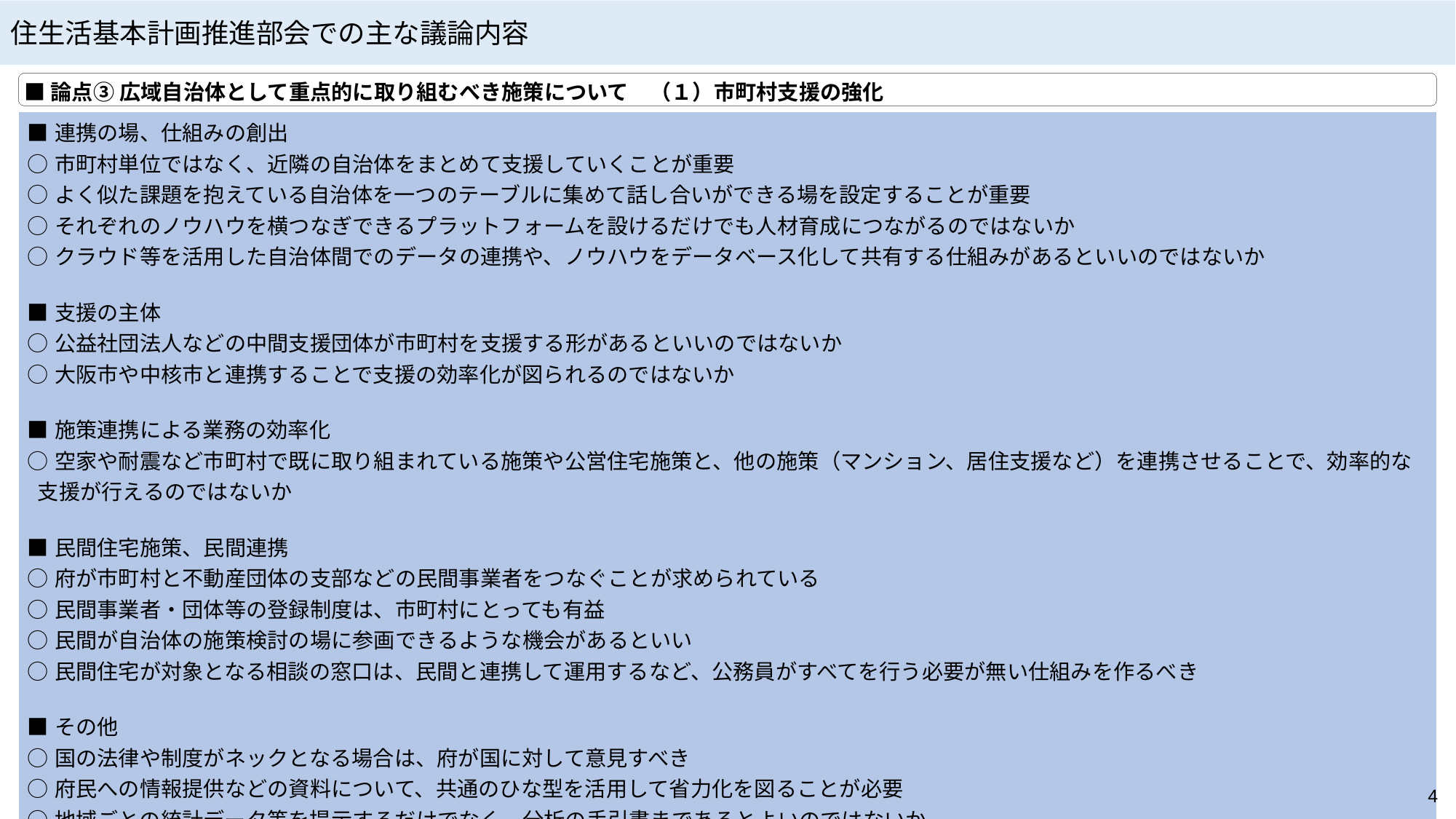

住生活基本計画推進部会での主な議論内容
■論点③ 広域自治体として重点的に取り組むべき施策について　（１）市町村支援の強化
| ■連携の場、仕組みの創出 ○市町村単位ではなく、近隣の自治体をまとめて支援していくことが重要 ○よく似た課題を抱えている自治体を一つのテーブルに集めて話し合いができる場を設定することが重要 ○それぞれのノウハウを横つなぎできるプラットフォームを設けるだけでも人材育成につながるのではないか ○クラウド等を活用した自治体間でのデータの連携や、ノウハウをデータベース化して共有する仕組みがあるといいのではないか ■支援の主体 ○公益社団法人などの中間支援団体が市町村を支援する形があるといいのではないか ○大阪市や中核市と連携することで支援の効率化が図られるのではないか ■施策連携による業務の効率化 ○空家や耐震など市町村で既に取り組まれている施策や公営住宅施策と、他の施策（マンション、居住支援など）を連携させることで、効率的な支援が行えるのではないか ■民間住宅施策、民間連携 ○府が市町村と不動産団体の支部などの民間事業者をつなぐことが求められている ○民間事業者・団体等の登録制度は、市町村にとっても有益 ○民間が自治体の施策検討の場に参画できるような機会があるといい ○民間住宅が対象となる相談の窓口は、民間と連携して運用するなど、公務員がすべてを行う必要が無い仕組みを作るべき ■その他 ○国の法律や制度がネックとなる場合は、府が国に対して意見すべき ○府民への情報提供などの資料について、共通のひな型を活用して省力化を図ることが必要 ○地域ごとの統計データ等を提示するだけでなく、分析の手引書まであるとよいのではないか ○住宅政策を推進するにあたり、首長や財政部局にどのようにアプローチできるかが重要 |
| --- |
4